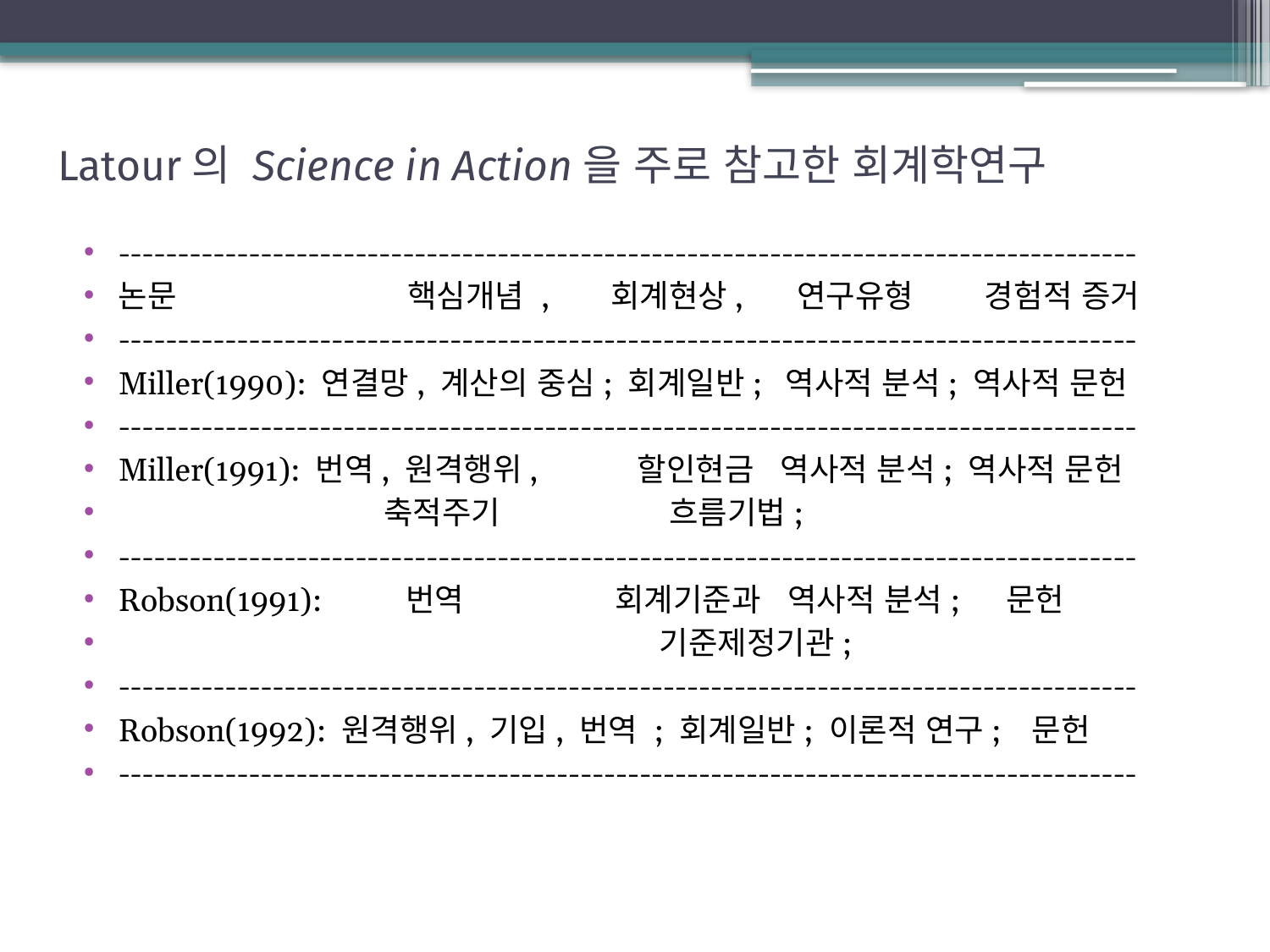

# Latour의 Science in Action을 주로 참고한 회계학연구
--------------------------------------------------------------------------------------
논문                          핵심개념 ,       회계현상,      연구유형        경험적 증거
--------------------------------------------------------------------------------------
Miller(1990): 연결망, 계산의 중심; 회계일반;  역사적 분석; 역사적 문헌
--------------------------------------------------------------------------------------
Miller(1991): 번역, 원격행위,            할인현금   역사적 분석; 역사적 문헌
                             축적주기                   흐름기법;
--------------------------------------------------------------------------------------
Robson(1991):          번역                 회계기준과   역사적 분석;     문헌
                                                            기준제정기관;
--------------------------------------------------------------------------------------
Robson(1992): 원격행위, 기입, 번역 ; 회계일반; 이론적 연구;   문헌
--------------------------------------------------------------------------------------